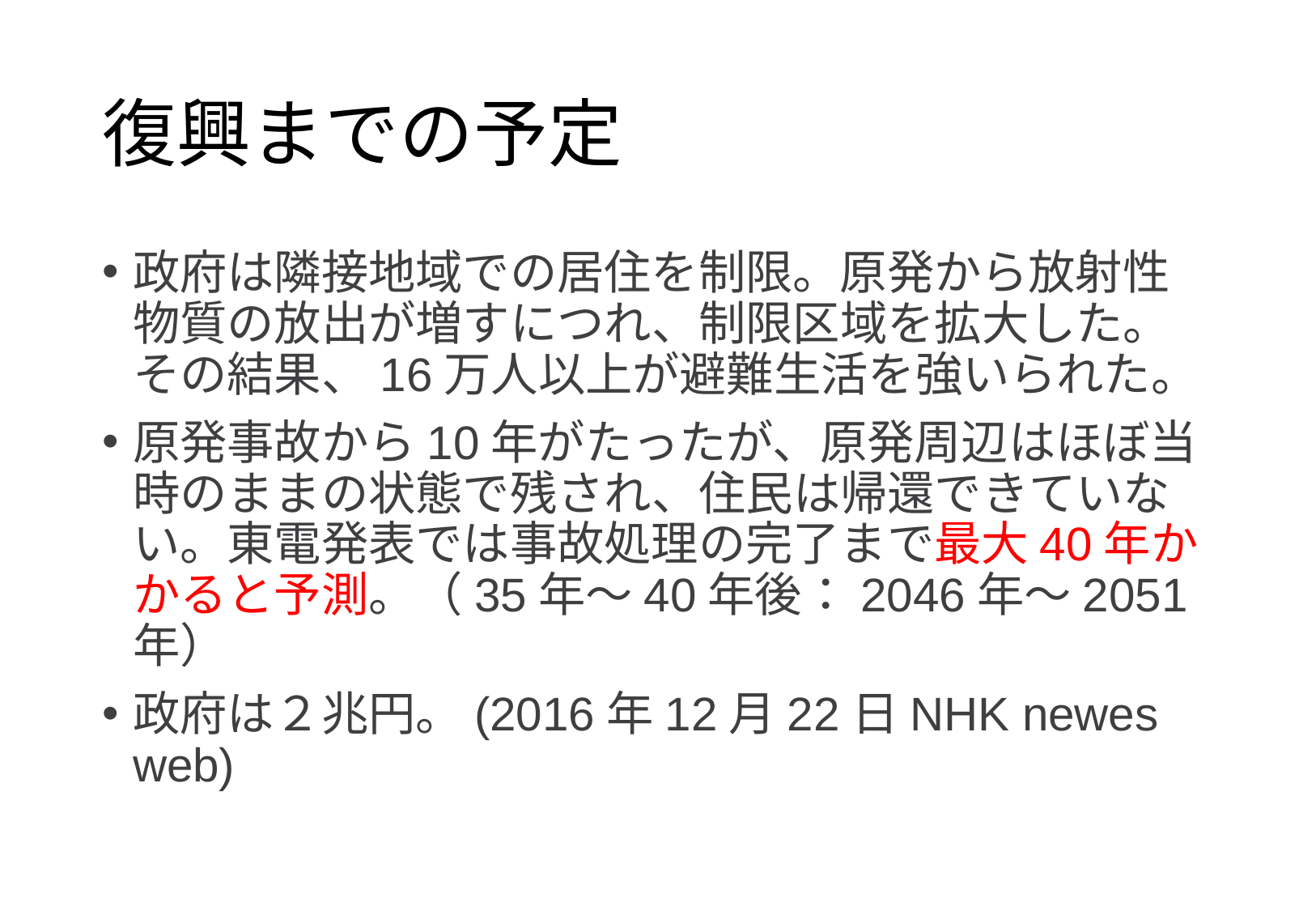

# 復興までの予定
政府は隣接地域での居住を制限。原発から放射性物質の放出が増すにつれ、制限区域を拡大した。その結果、16万人以上が避難生活を強いられた。
原発事故から10年がたったが、原発周辺はほぼ当時のままの状態で残され、住民は帰還できていない。東電発表では事故処理の完了まで最大40年かかると予測。（35年～40年後：2046年～2051年）
政府は２兆円。(2016年12月22日NHK newes web)